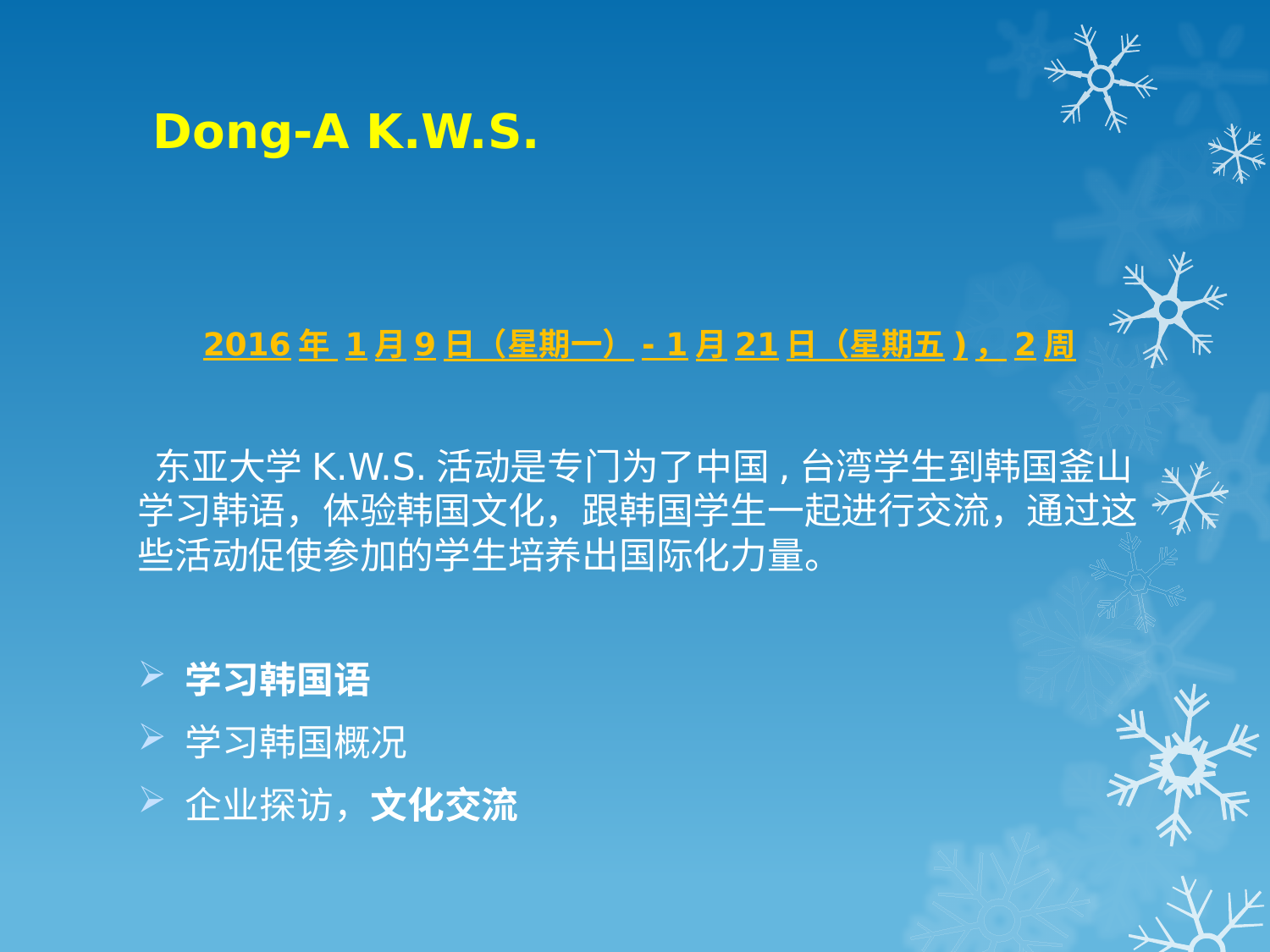

# Dong-A K.W.S.

2016年 1月9日（星期一）- 1月21日（星期五)，2周

 东亚大学K.W.S.活动是专门为了中国,台湾学生到韩国釜山学习韩语，体验韩国文化，跟韩国学生一起进行交流，通过这些活动促使参加的学生培养出国际化力量。

学习韩国语
学习韩国概况
企业探访，文化交流